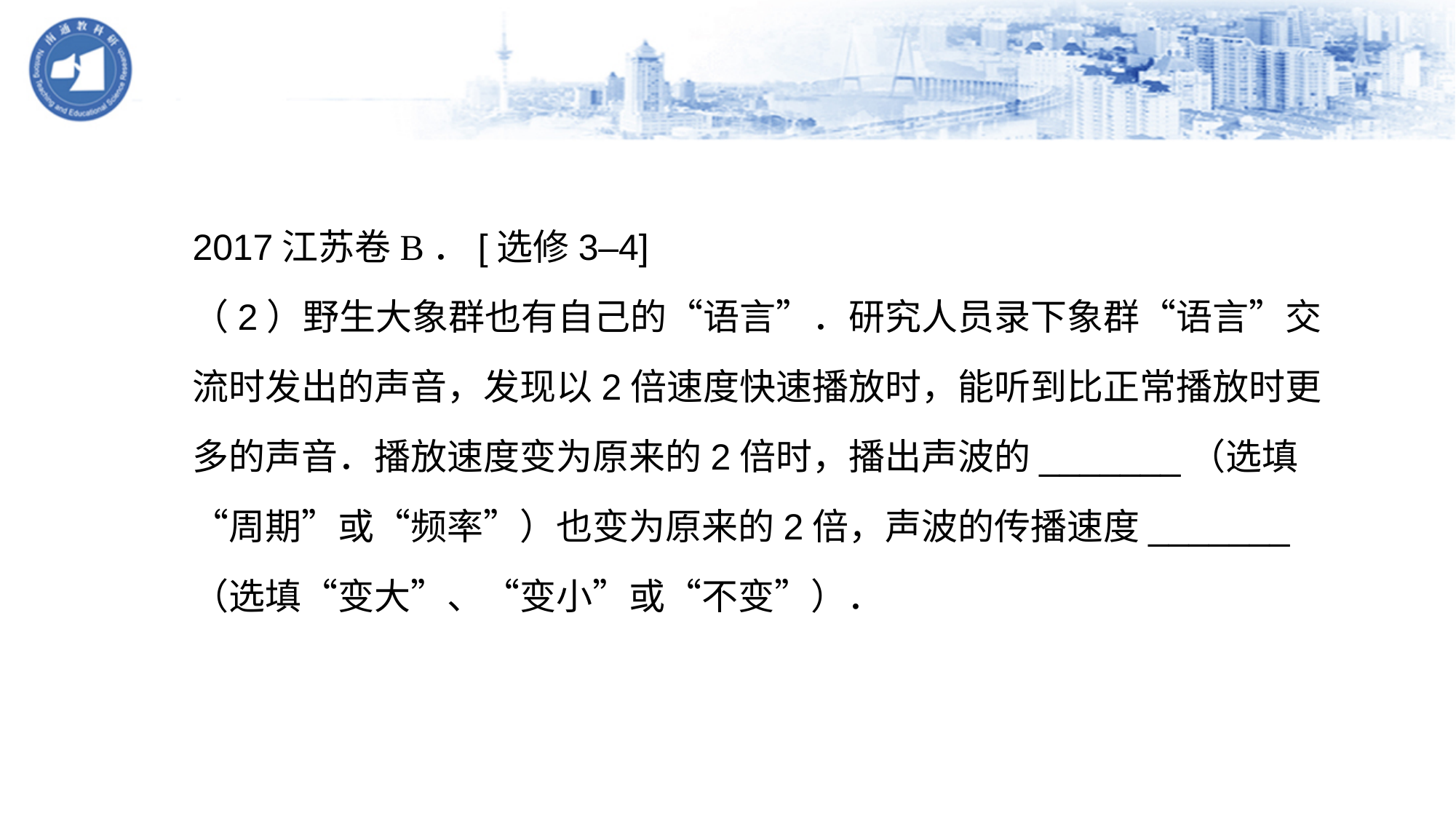

2017江苏卷B．[选修3–4]
（2）野生大象群也有自己的“语言”．研究人员录下象群“语言”交流时发出的声音，发现以2倍速度快速播放时，能听到比正常播放时更多的声音．播放速度变为原来的2倍时，播出声波的_______（选填“周期”或“频率”）也变为原来的2倍，声波的传播速度_______  （选填“变大”、“变小”或“不变”）．